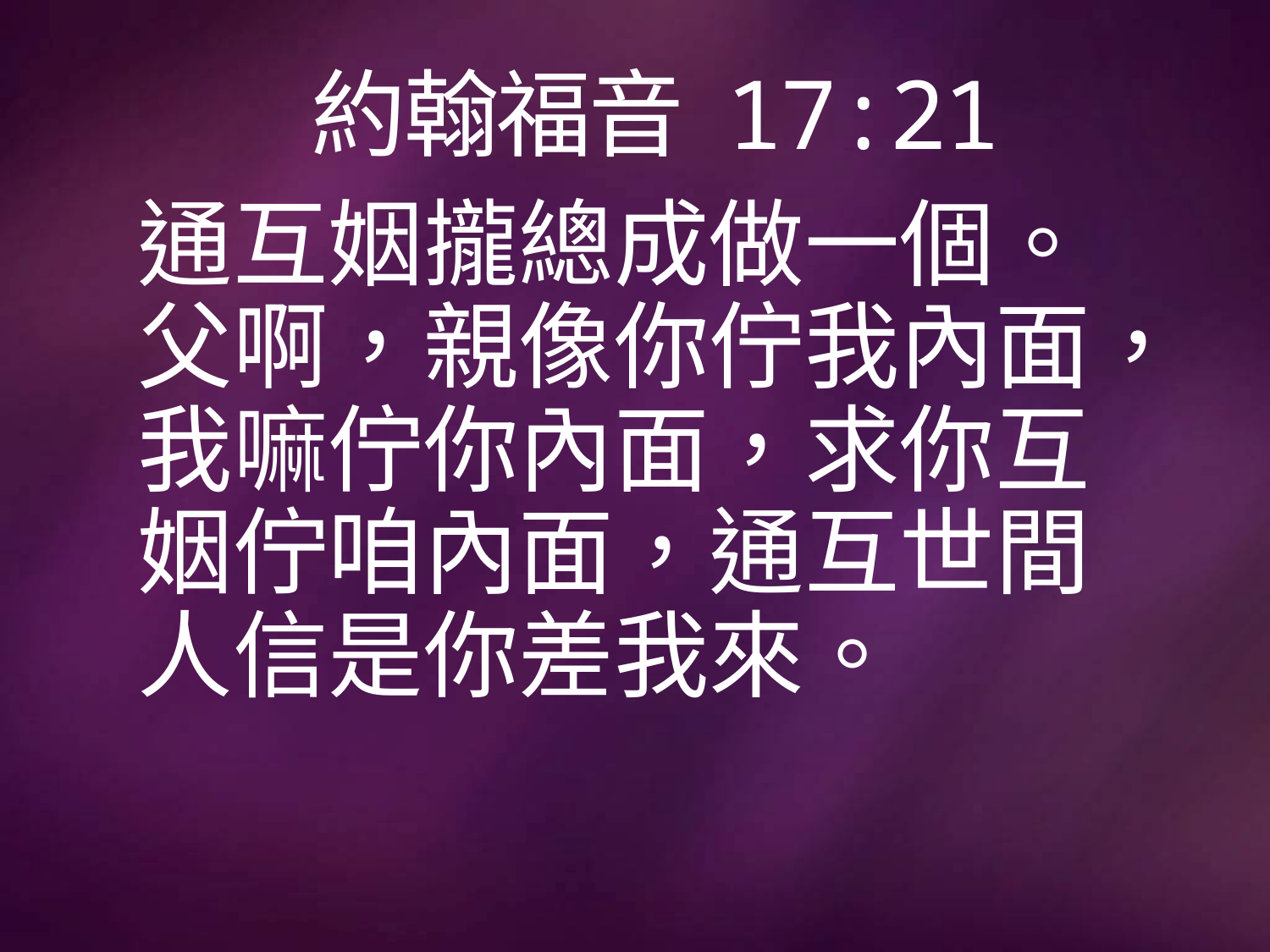

# 約翰福音 17:21
通互姻攏總成做一個。父啊，親像你佇我內面，我嘛佇你內面，求你互姻佇咱內面，通互世間人信是你差我來。